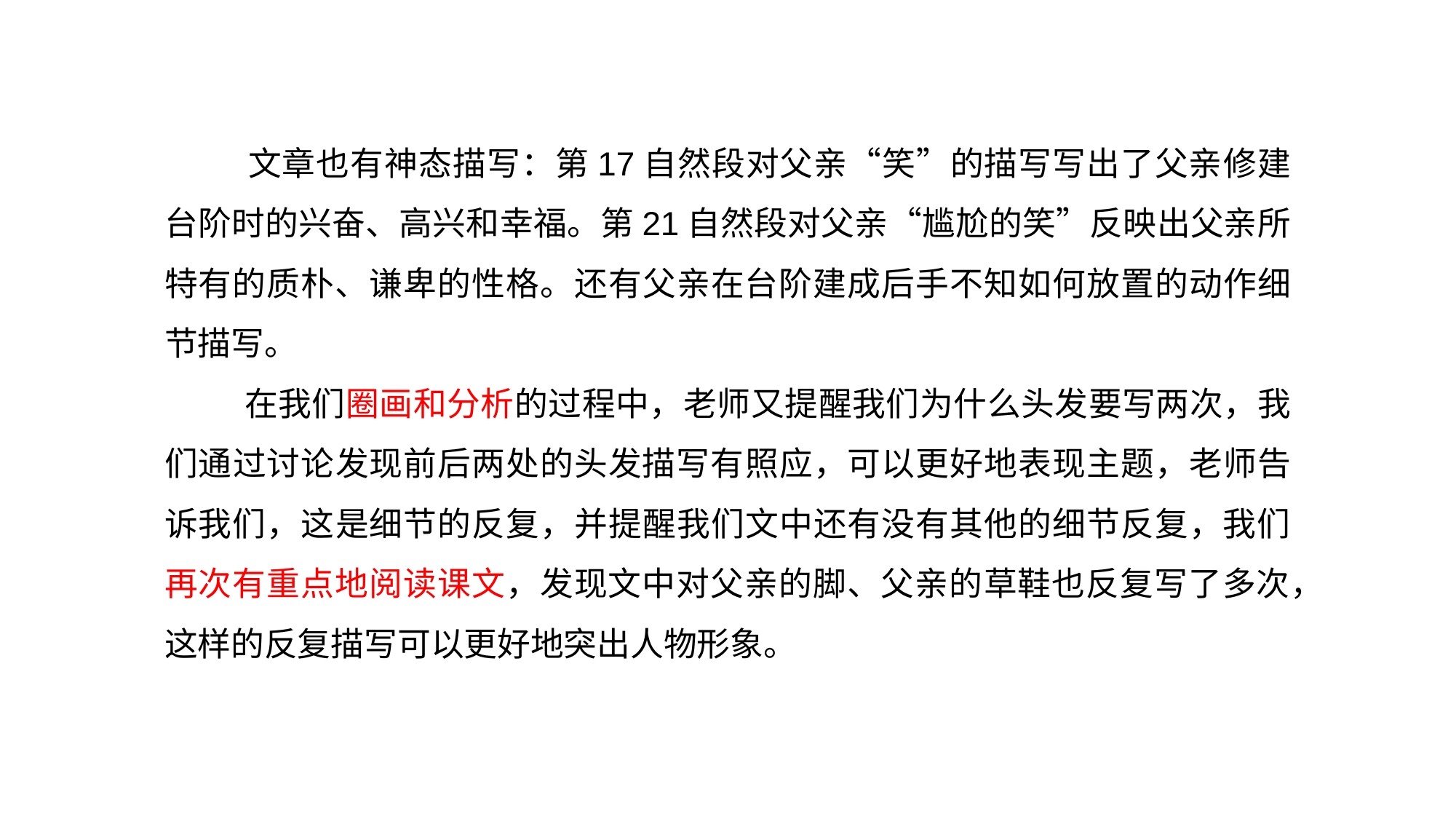

文章也有神态描写：第17自然段对父亲“笑”的描写写出了父亲修建台阶时的兴奋、高兴和幸福。第21自然段对父亲“尴尬的笑”反映出父亲所特有的质朴、谦卑的性格。还有父亲在台阶建成后手不知如何放置的动作细节描写。
         在我们圈画和分析的过程中，老师又提醒我们为什么头发要写两次，我们通过讨论发现前后两处的头发描写有照应，可以更好地表现主题，老师告诉我们，这是细节的反复，并提醒我们文中还有没有其他的细节反复，我们再次有重点地阅读课文，发现文中对父亲的脚、父亲的草鞋也反复写了多次，这样的反复描写可以更好地突出人物形象。